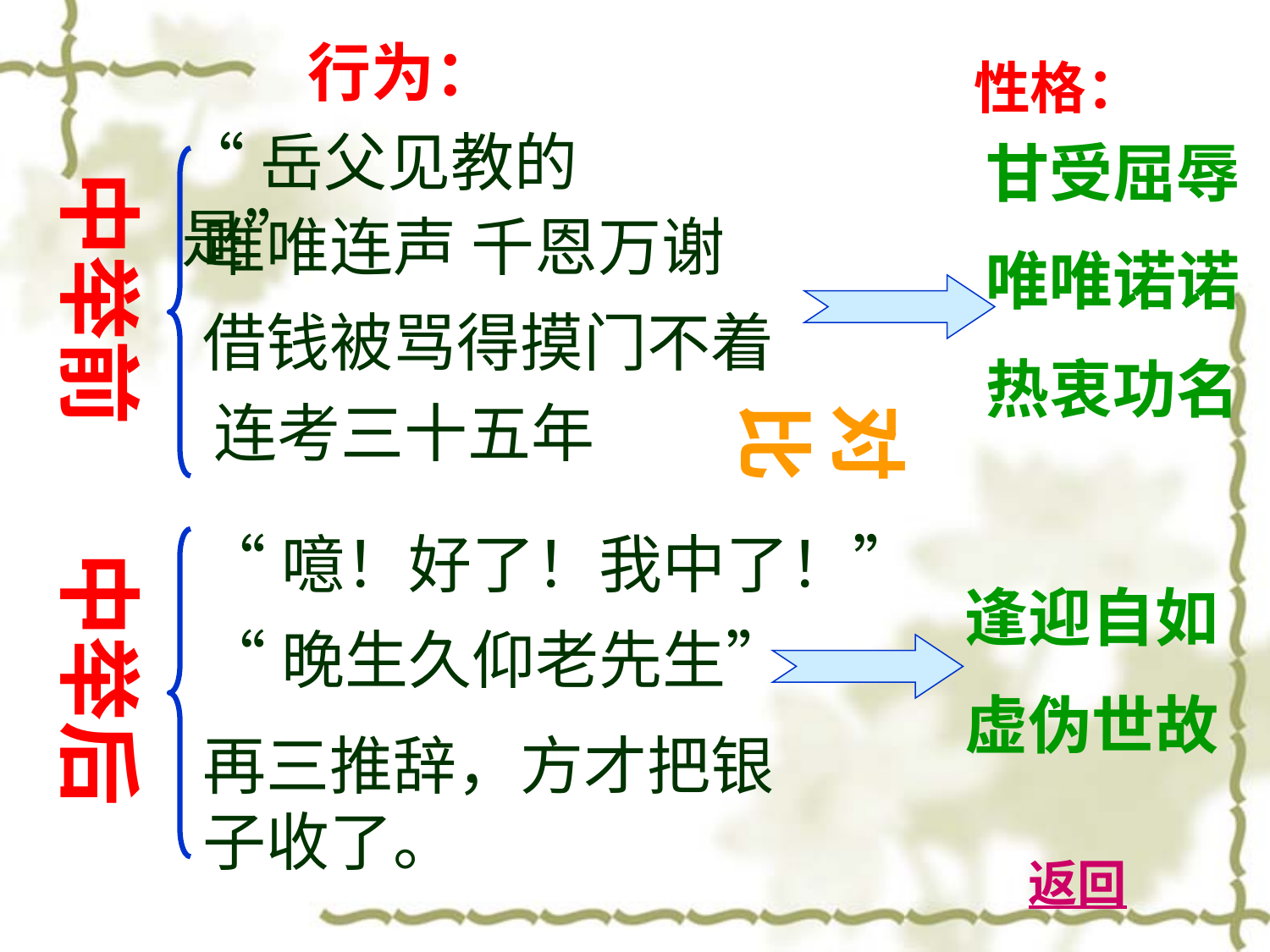

行为：
        性格：
“岳父见教的是”
甘受屈辱
唯唯诺诺
热衷功名

中举前
唯唯连声 千恩万谢

借钱被骂得摸门不着
连考三十五年
对比
“噫！好了！我中了！”

中举后
逢迎自如
虚伪世故
“晚生久仰老先生”

再三推辞，方才把银子收了。
返回